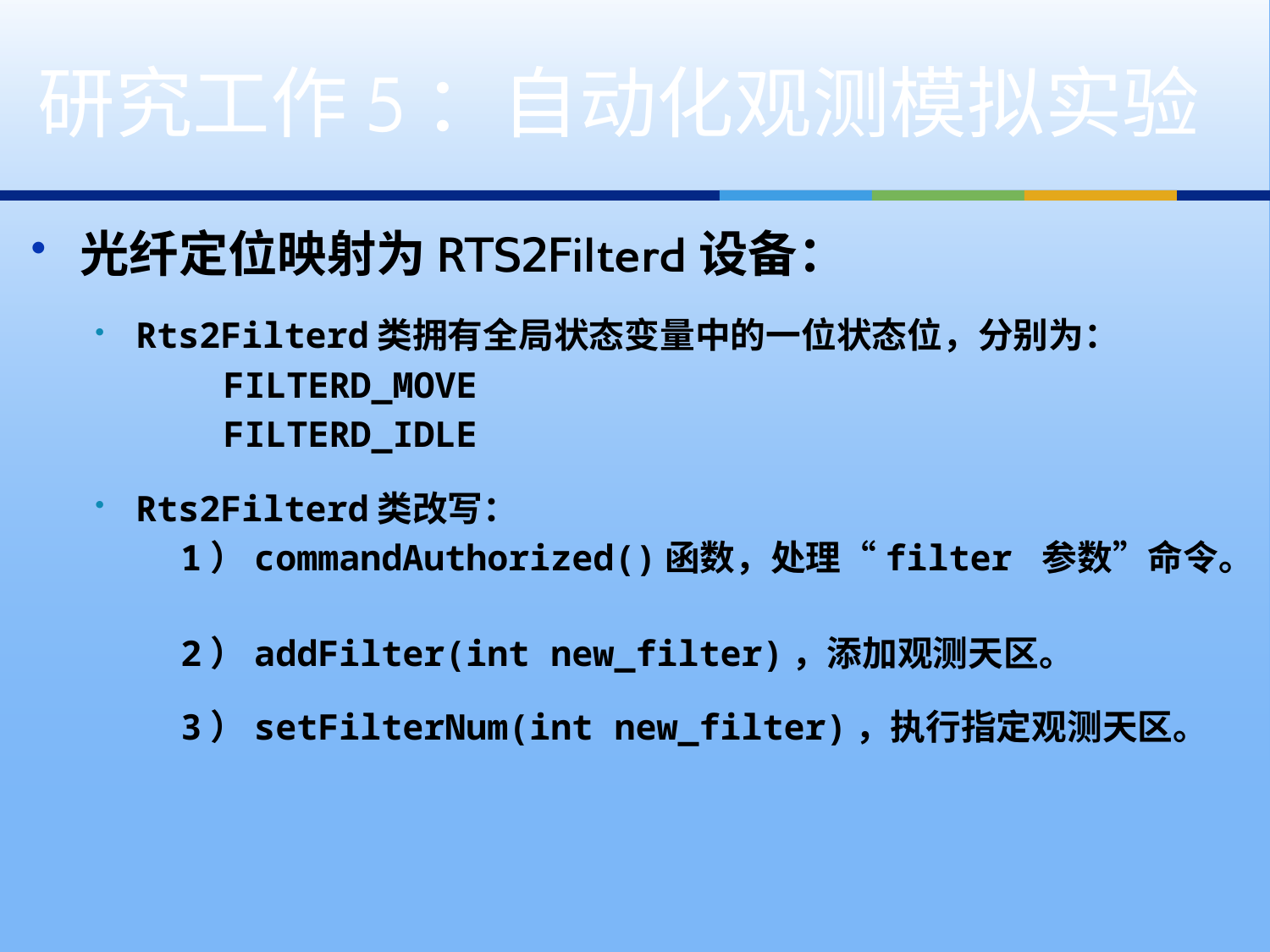

# 研究工作5：自动化观测模拟实验
光纤定位映射为RTS2Filterd设备：

Rts2Filterd类拥有全局状态变量中的一位状态位，分别为：
      FILTERD_MOVE
      FILTERD_IDLE

Rts2Filterd类改写：
    1）commandAuthorized()函数，处理“filter 参数”命令。

    2）addFilter(int new_filter)，添加观测天区。

    3）setFilterNum(int new_filter)，执行指定观测天区。